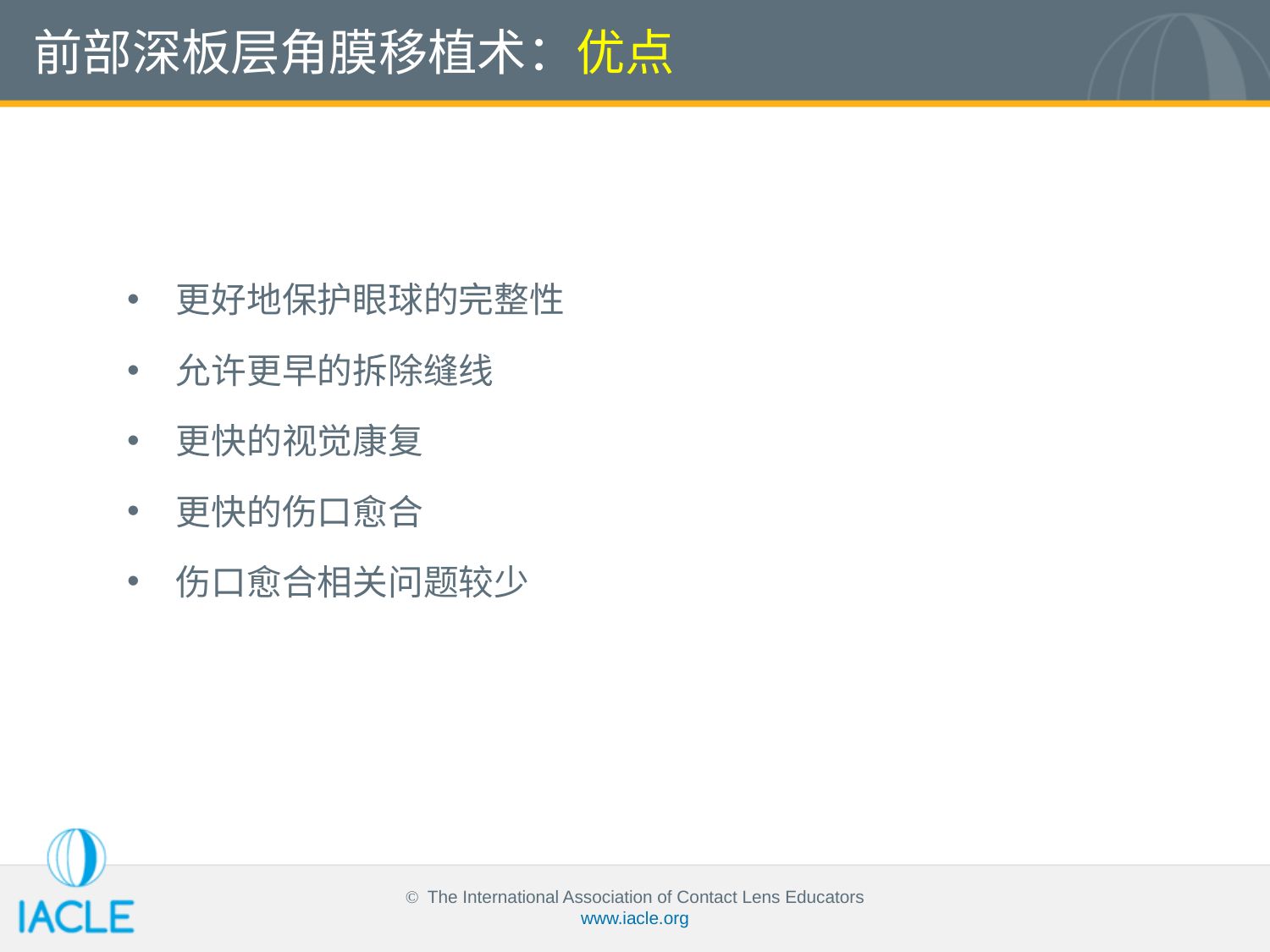

前部深板层角膜移植术：优点
更好地保护眼球的完整性
允许更早的拆除缝线
更快的视觉康复
更快的伤口愈合
伤口愈合相关问题较少